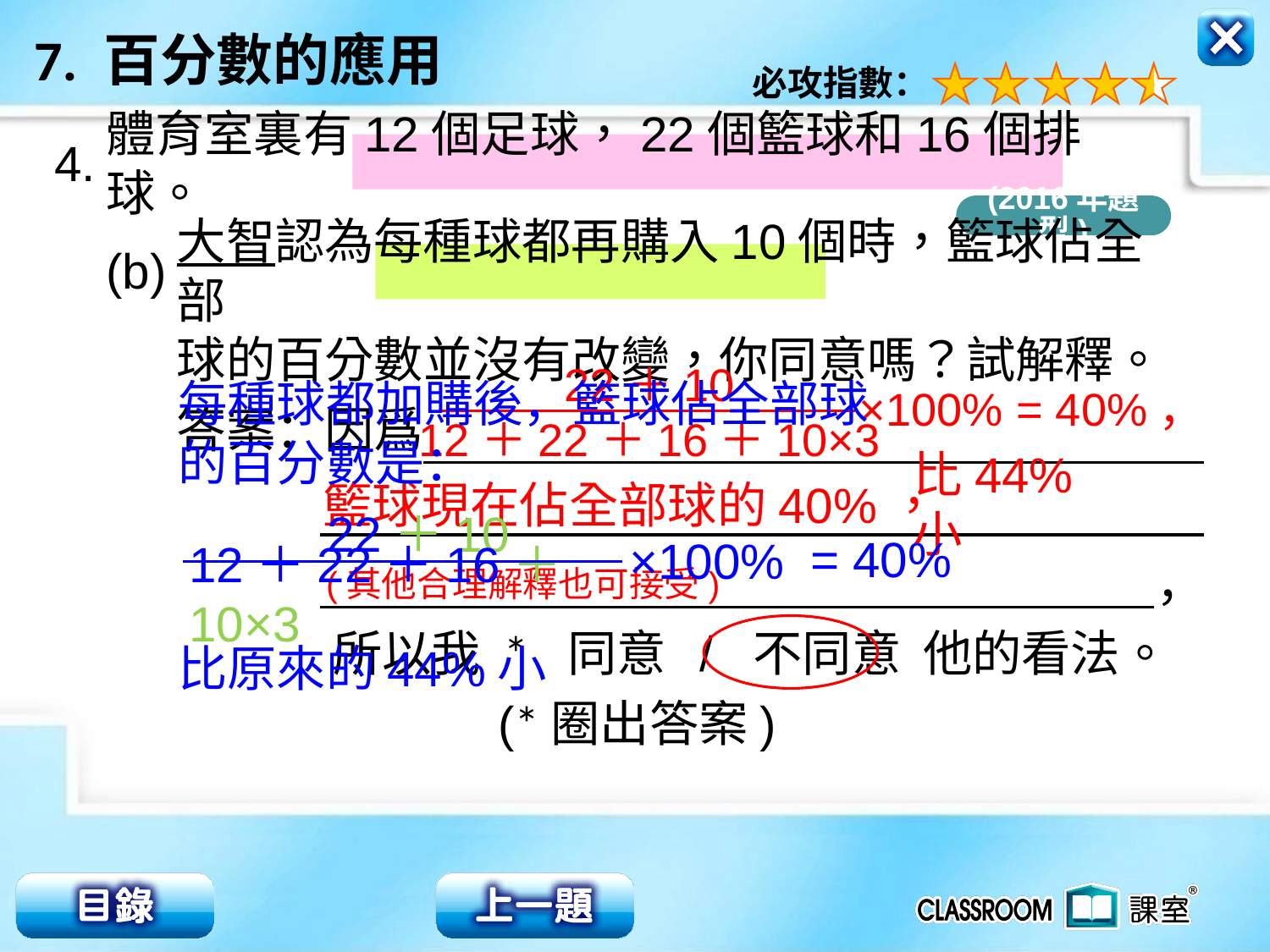

4.
體育室裏有12個足球，22個籃球和16個排球。

(2016年題型)
(b)
大智認為每種球都再購入10個時，籃球佔全部
球的百分數並沒有改變，你同意嗎？試解釋。

22＋10
12＋22＋16＋10×3
×100% = 40%，
每種球都加購後，籃球佔全部球的百分數是：
答案：因爲
，
所以我 *  同意  /  不同意  他的看法。
            (*圈出答案)
比44%小
籃球現在佔全部球的40%，
22＋10
= 40%
×100%
(其他合理解釋也可接受)
12＋22＋16＋10×3

比原來的44%小